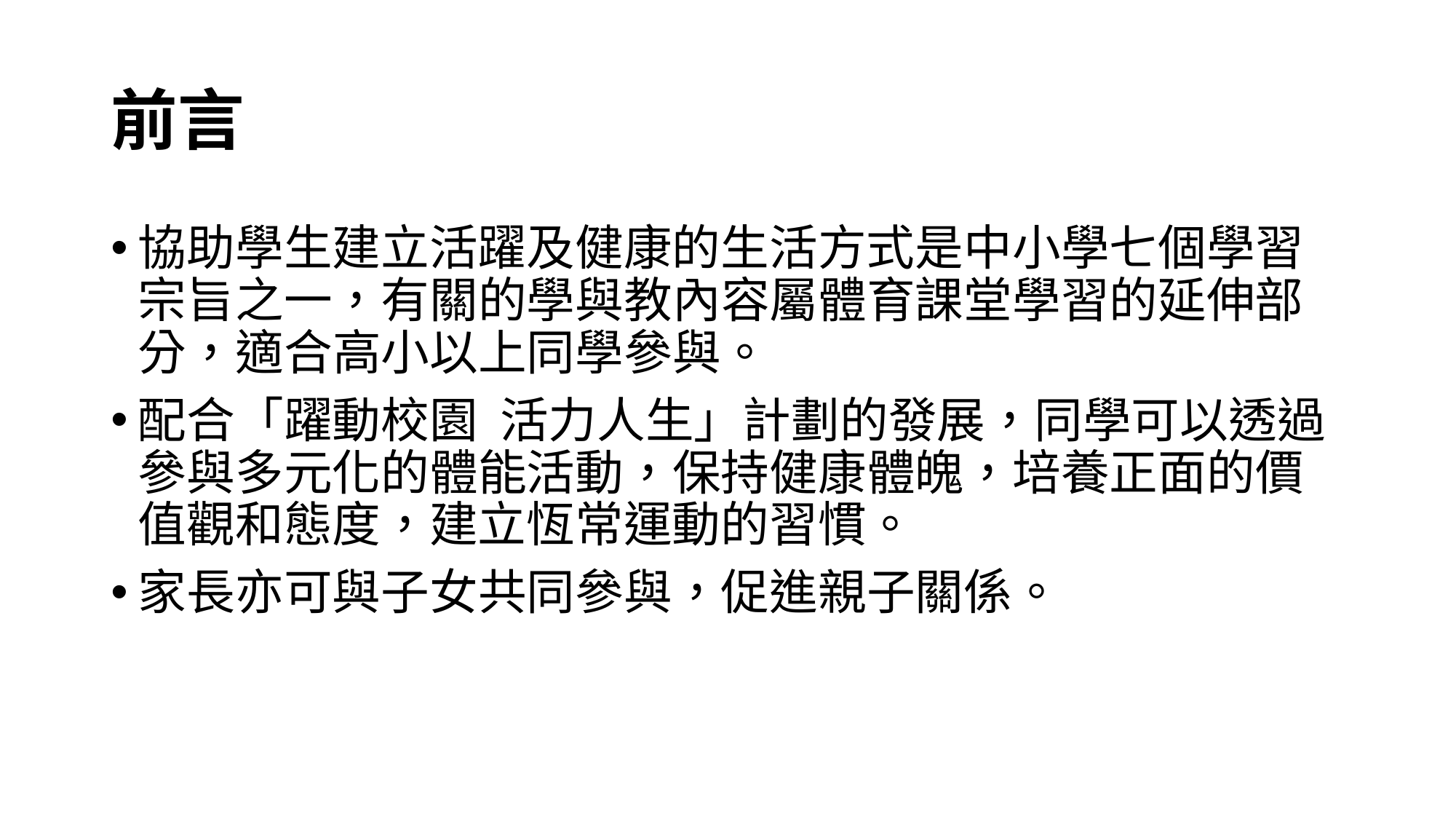

# 前言
協助學生建立活躍及健康的生活方式是中小學七個學習宗旨之一，有關的學與教內容屬體育課堂學習的延伸部分，適合高小以上同學參與。
配合「躍動校園  活力人生」計劃的發展，同學可以透過參與多元化的體能活動，保持健康體魄，培養正面的價值觀和態度，建立恆常運動的習慣。
家長亦可與子女共同參與，促進親子關係。